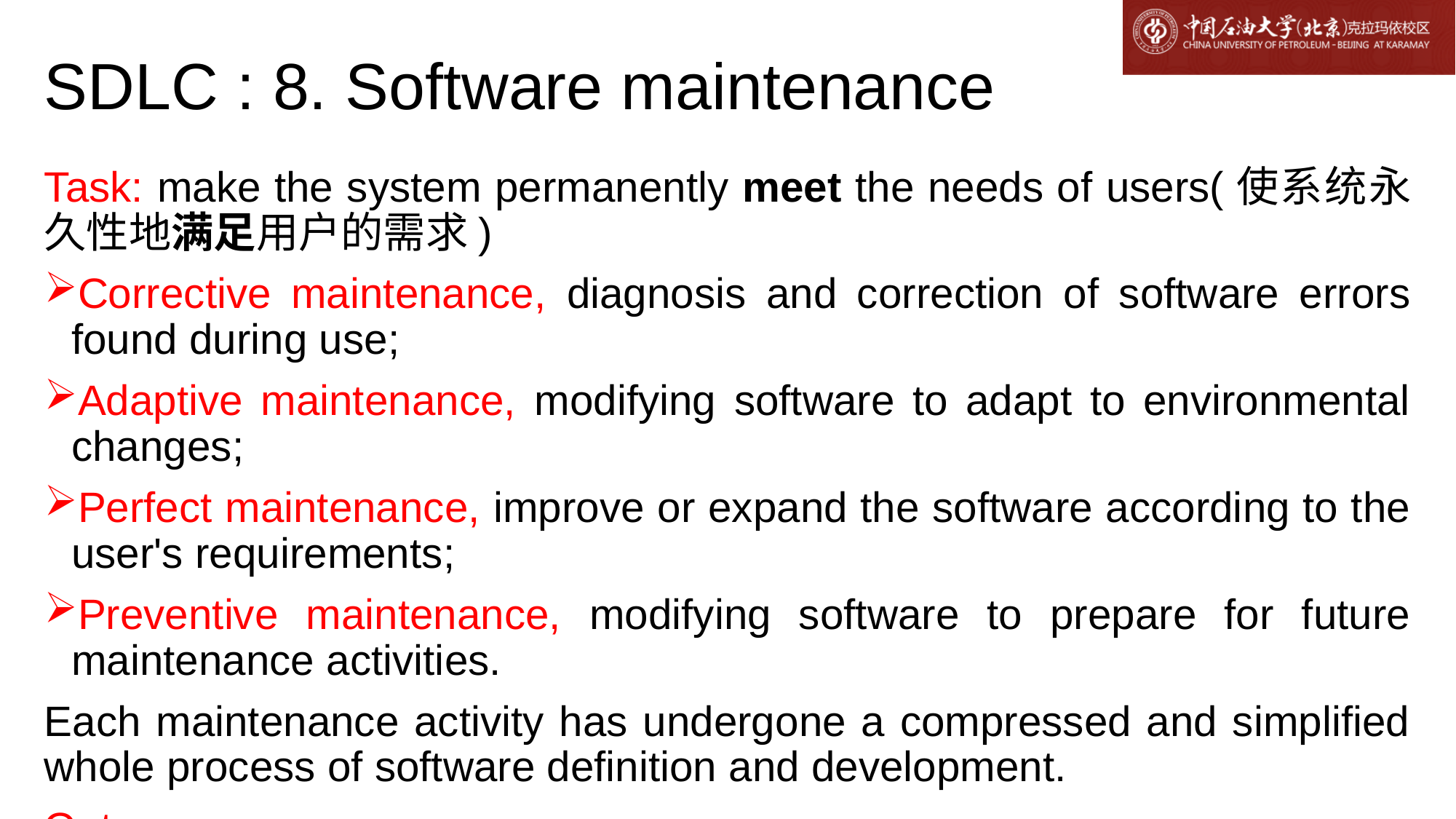

# SDLC : 8. Software maintenance
Task: make the system permanently meet the needs of users(使系统永久性地满足用户的需求)
Corrective maintenance, diagnosis and correction of software errors found during use;
Adaptive maintenance, modifying software to adapt to environmental changes;
Perfect maintenance, improve or expand the software according to the user's requirements;
Preventive maintenance, modifying software to prepare for future maintenance activities.
Each maintenance activity has undergone a compressed and simplified whole process of software definition and development.
Outcome:
Complete and accurate maintenance records